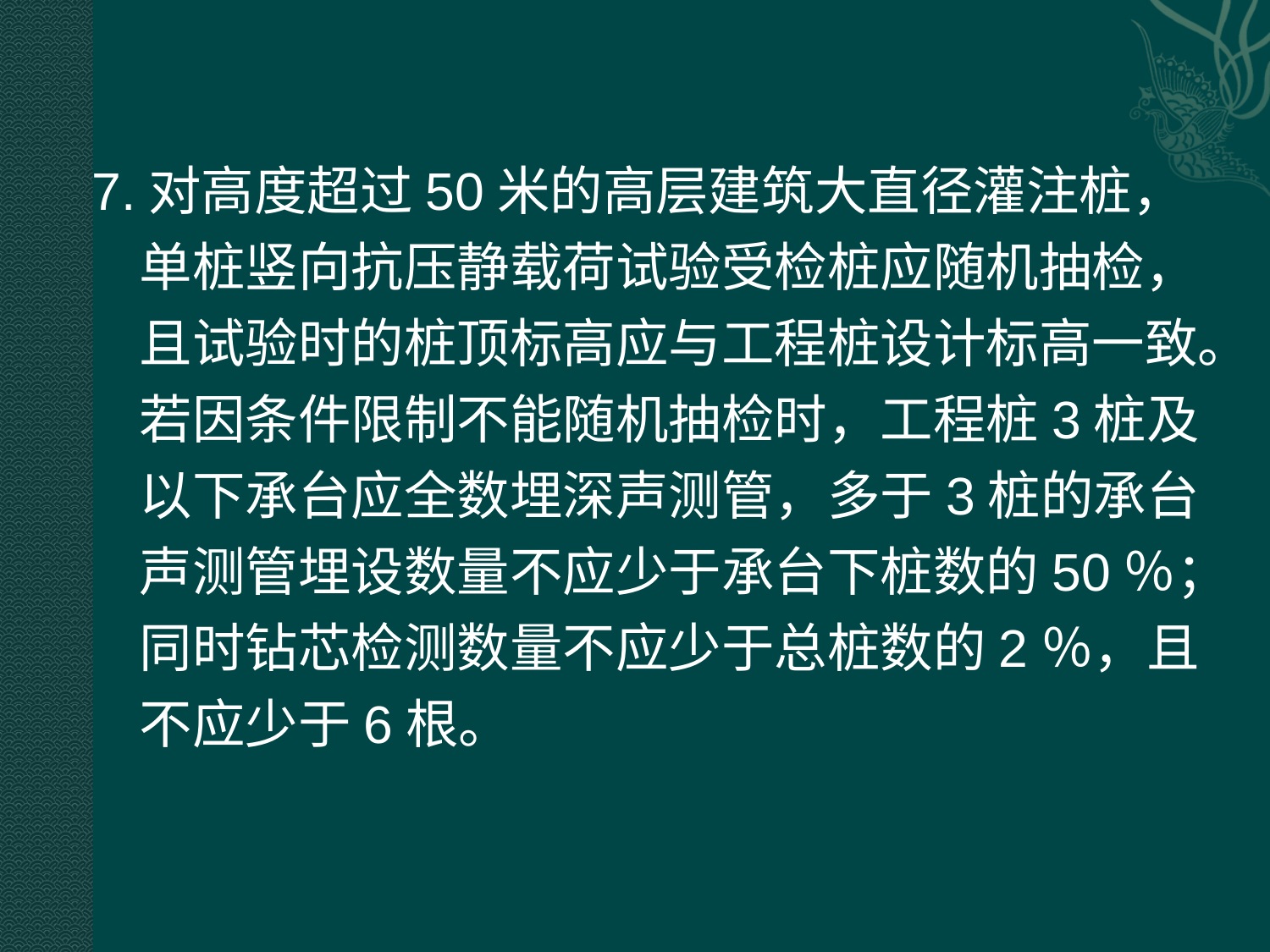

7.对高度超过50米的高层建筑大直径灌注桩，单桩竖向抗压静载荷试验受检桩应随机抽检，且试验时的桩顶标高应与工程桩设计标高一致。若因条件限制不能随机抽检时，工程桩3桩及以下承台应全数埋深声测管，多于3桩的承台声测管埋设数量不应少于承台下桩数的50％；同时钻芯检测数量不应少于总桩数的2％，且不应少于6根。